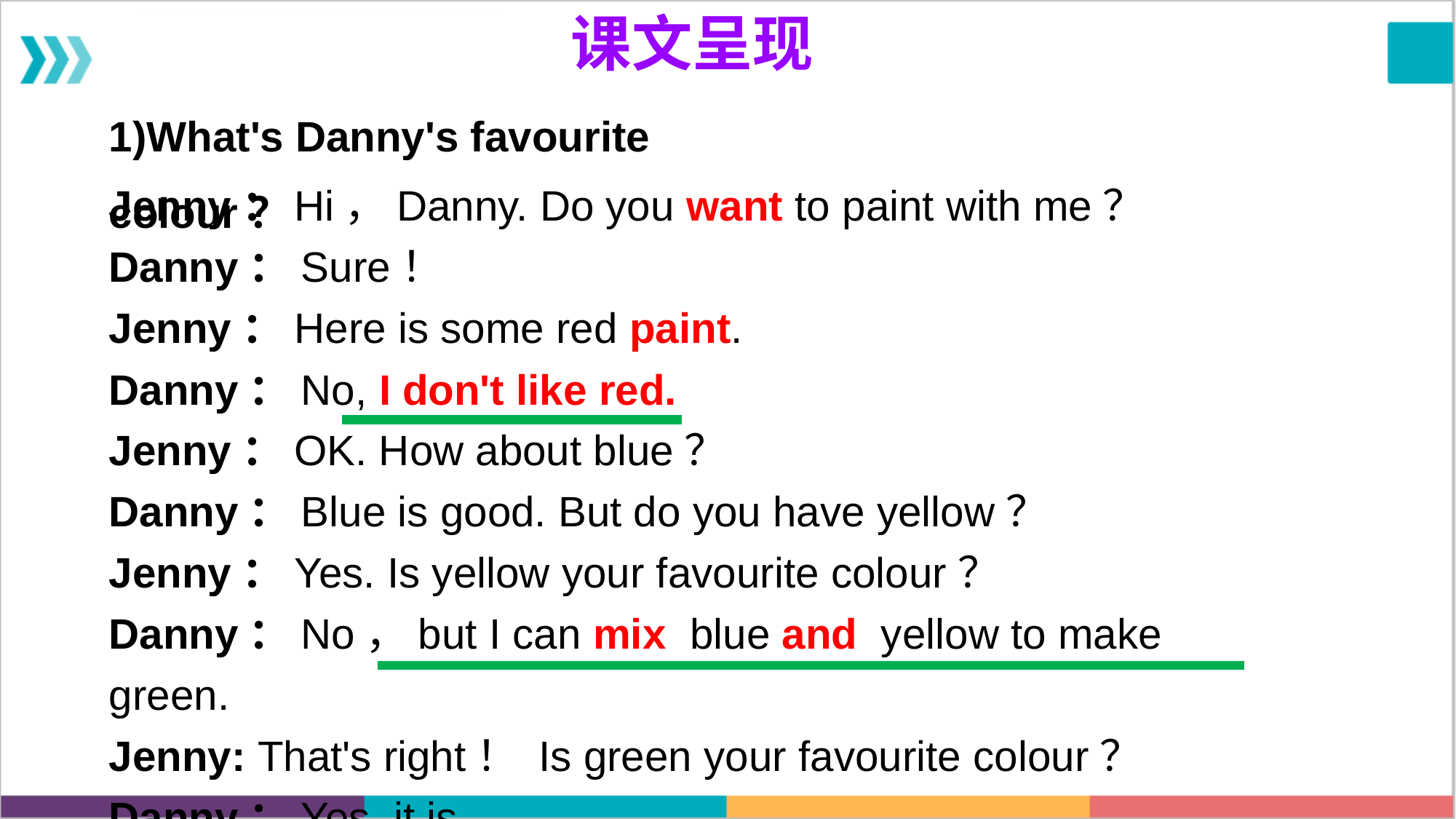

课文呈现
1)What's Danny's favourite colour？
Jenny：Hi，Danny. Do you want to paint with me？
Danny：Sure！
Jenny：Here is some red paint.
Danny：No, I don't like red.
Jenny：OK. How about blue？
Danny：Blue is good. But do you have yellow？
Jenny：Yes. Is yellow your favourite colour？
Danny：No，but I can mix  blue and  yellow to make green.
Jenny: That's right！ Is green your favourite colour？
Danny：Yes, it is.